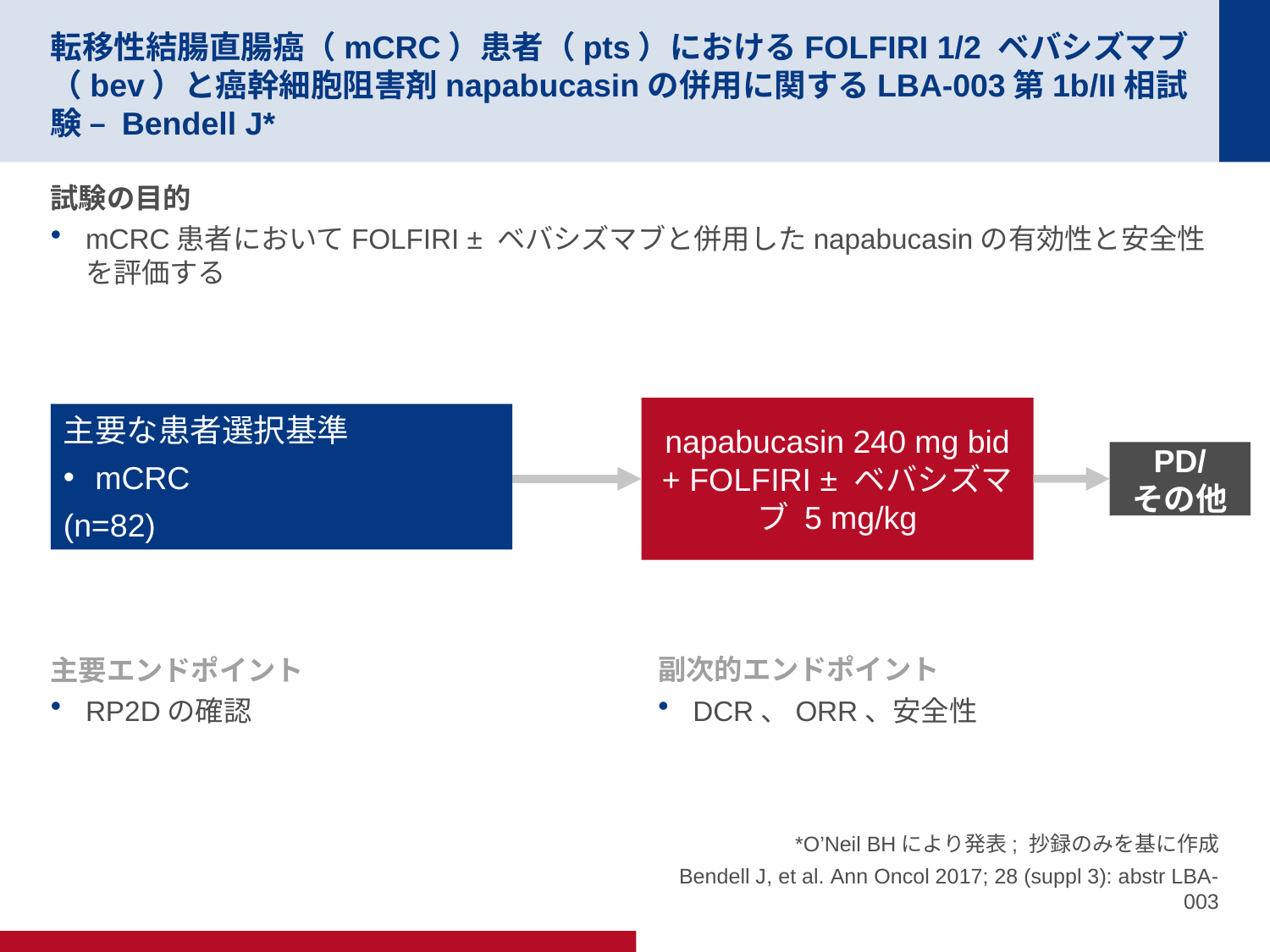

# 転移性結腸直腸癌（mCRC）患者（pts）におけるFOLFIRI 1/2 ベバシズマブ（bev）と癌幹細胞阻害剤napabucasinの併用に関するLBA-003第1b/II相試験 – Bendell J*
試験の目的
mCRC患者においてFOLFIRI ± ベバシズマブと併用したnapabucasinの有効性と安全性を評価する
napabucasin 240 mg bid + FOLFIRI ± ベバシズマブ 5 mg/kg
主要な患者選択基準
mCRC
(n=82)
PD/
その他
主要エンドポイント
RP2Dの確認

副次的エンドポイント
DCR、ORR、安全性
*O’Neil BHにより発表; 抄録のみを基に作成
Bendell J, et al. Ann Oncol 2017; 28 (suppl 3): abstr LBA-003